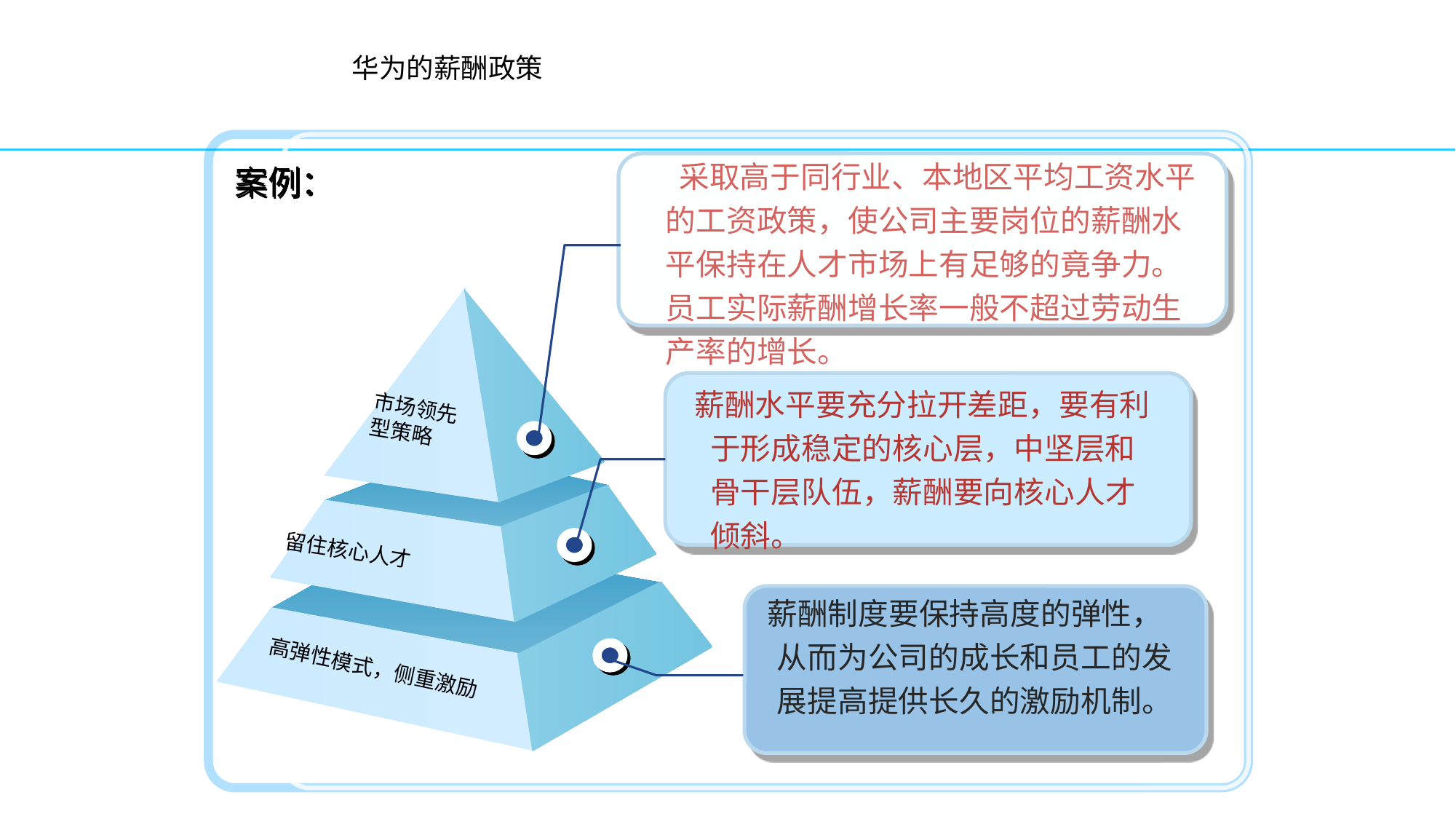

华为的薪酬政策

       采取高于同行业、本地区平均工资水平的工资政策，使公司主要岗位的薪酬水平保持在人才市场上有足够的竟争力。员工实际薪酬增长率一般不超过劳动生产率的增长。

案例：

市场领先
型策略
   薪酬水平要充分拉开差距，要有利于形成稳定的核心层，中坚层和骨干层队伍，薪酬要向核心人才倾斜。

留住核心人才

    薪酬制度要保持高度的弹性，从而为公司的成长和员工的发展提高提供长久的激励机制。

高弹性模式，侧重激励